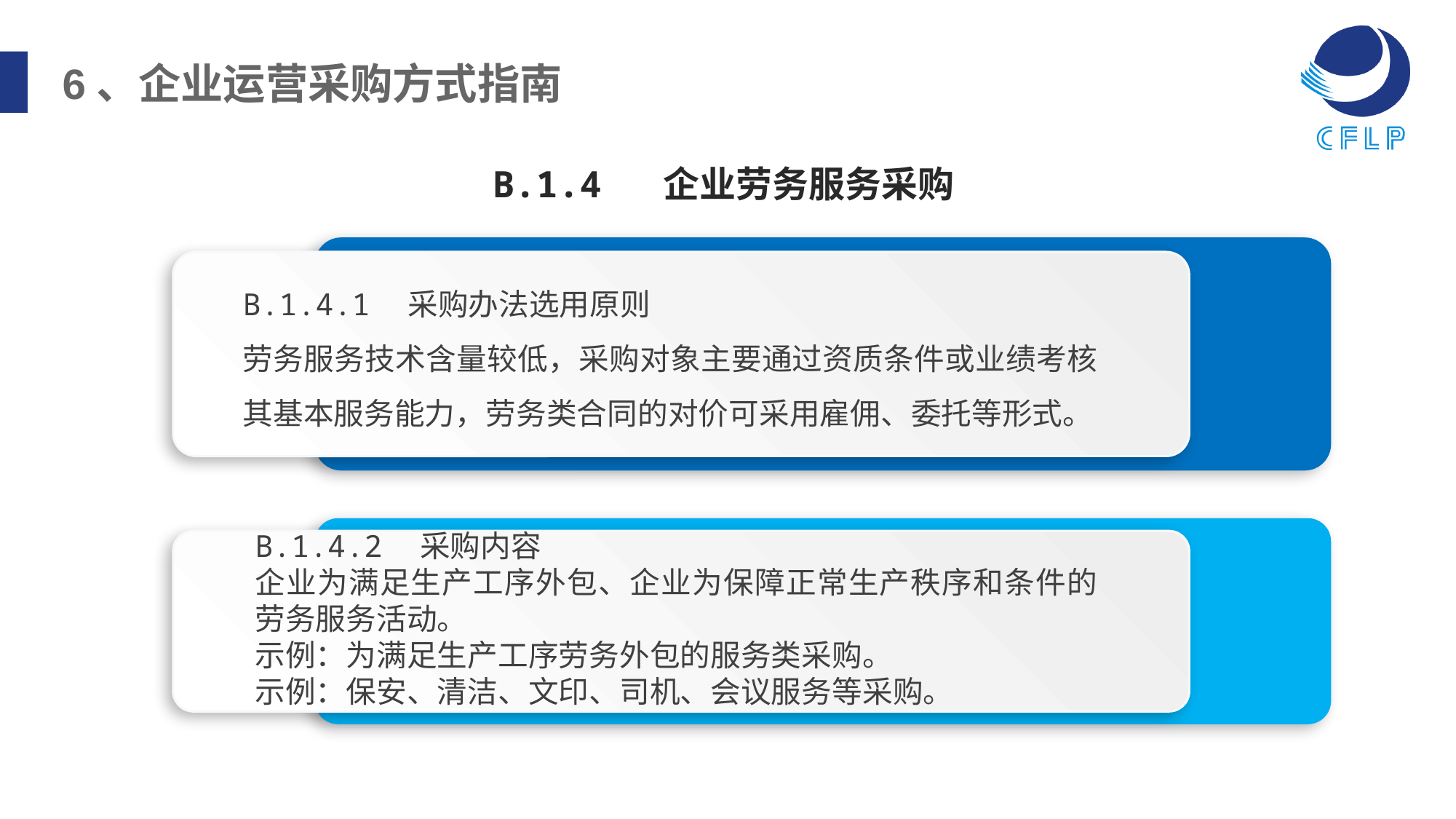

6、企业运营采购方式指南

B.1.4　  企业劳务服务采购

B.1.4.1　采购办法选用原则
劳务服务技术含量较低，采购对象主要通过资质条件或业绩考核其基本服务能力，劳务类合同的对价可采用雇佣、委托等形式。

B.1.4.2　采购内容
企业为满足生产工序外包、企业为保障正常生产秩序和条件的劳务服务活动。
示例：为满足生产工序劳务外包的服务类采购。
示例：保安、清洁、文印、司机、会议服务等采购。